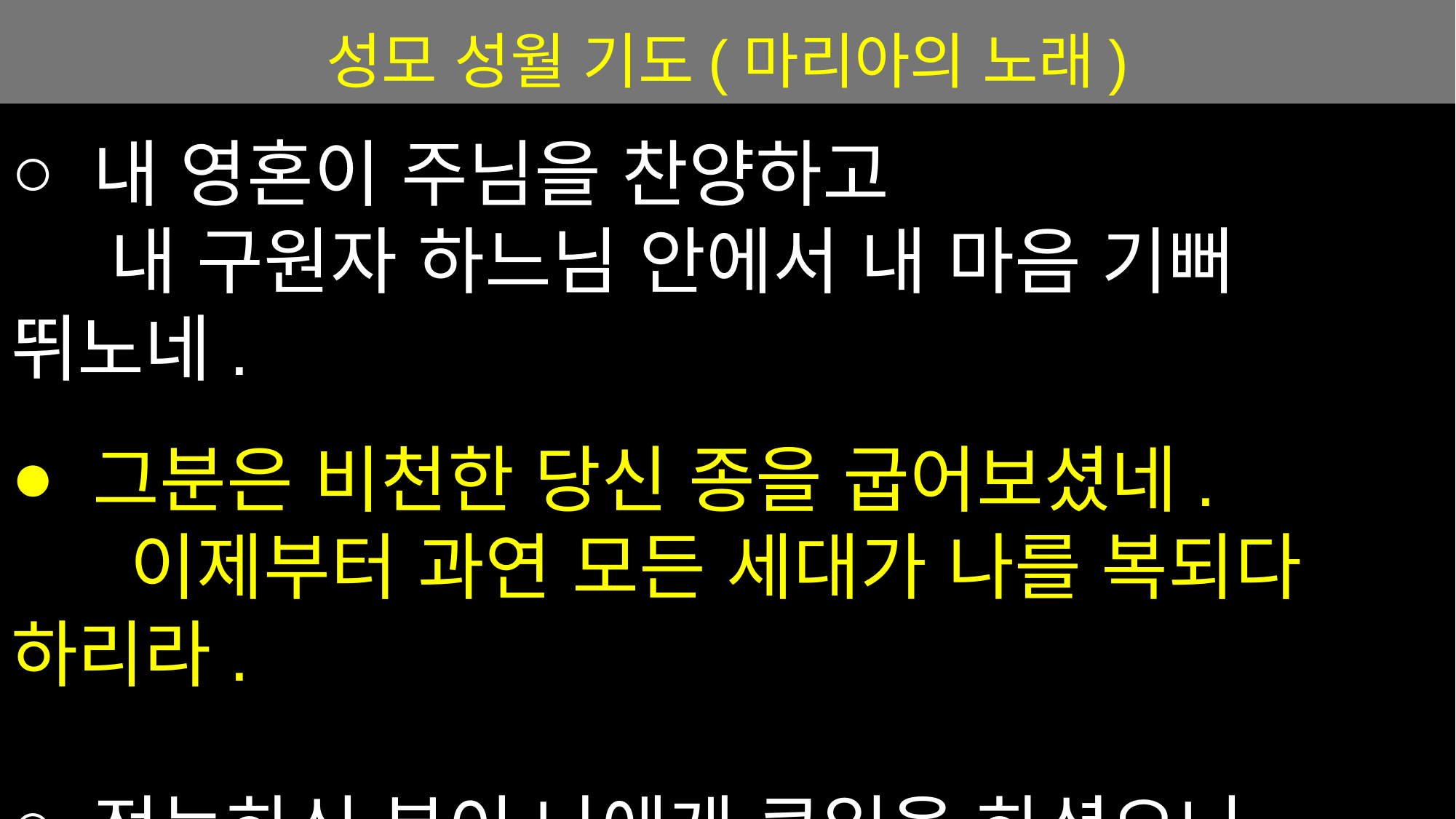

성모 성월 기도(마리아의 노래)
내 영혼이 주님을 찬양하고
    내 구원자 하느님 안에서 내 마음 기뻐 뛰노네.

그분은 비천한 당신 종을 굽어보셨네.
     이제부터 과연 모든 세대가 나를 복되다 하리라.

전능하신 분이 나에게 큰일을 하셨으니
    그 이름은 거룩하신 분이시다.